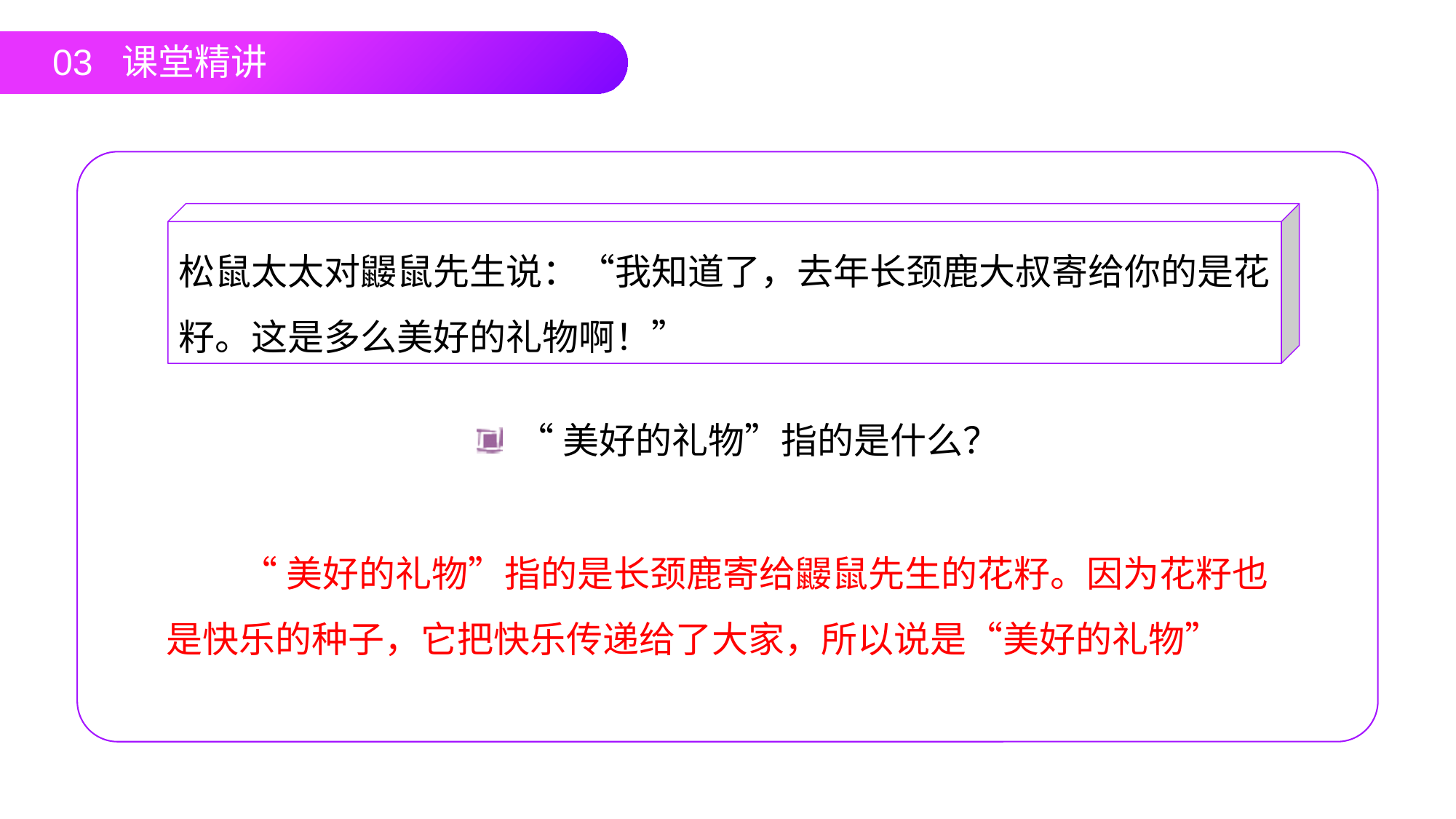

03  课堂精讲
松鼠太太对鼹鼠先生说：“我知道了，去年长颈鹿大叔寄给你的是花籽。这是多么美好的礼物啊！”
“美好的礼物”指的是什么？
“美好的礼物”指的是长颈鹿寄给鼹鼠先生的花籽。因为花籽也是快乐的种子，它把快乐传递给了大家，所以说是“美好的礼物”